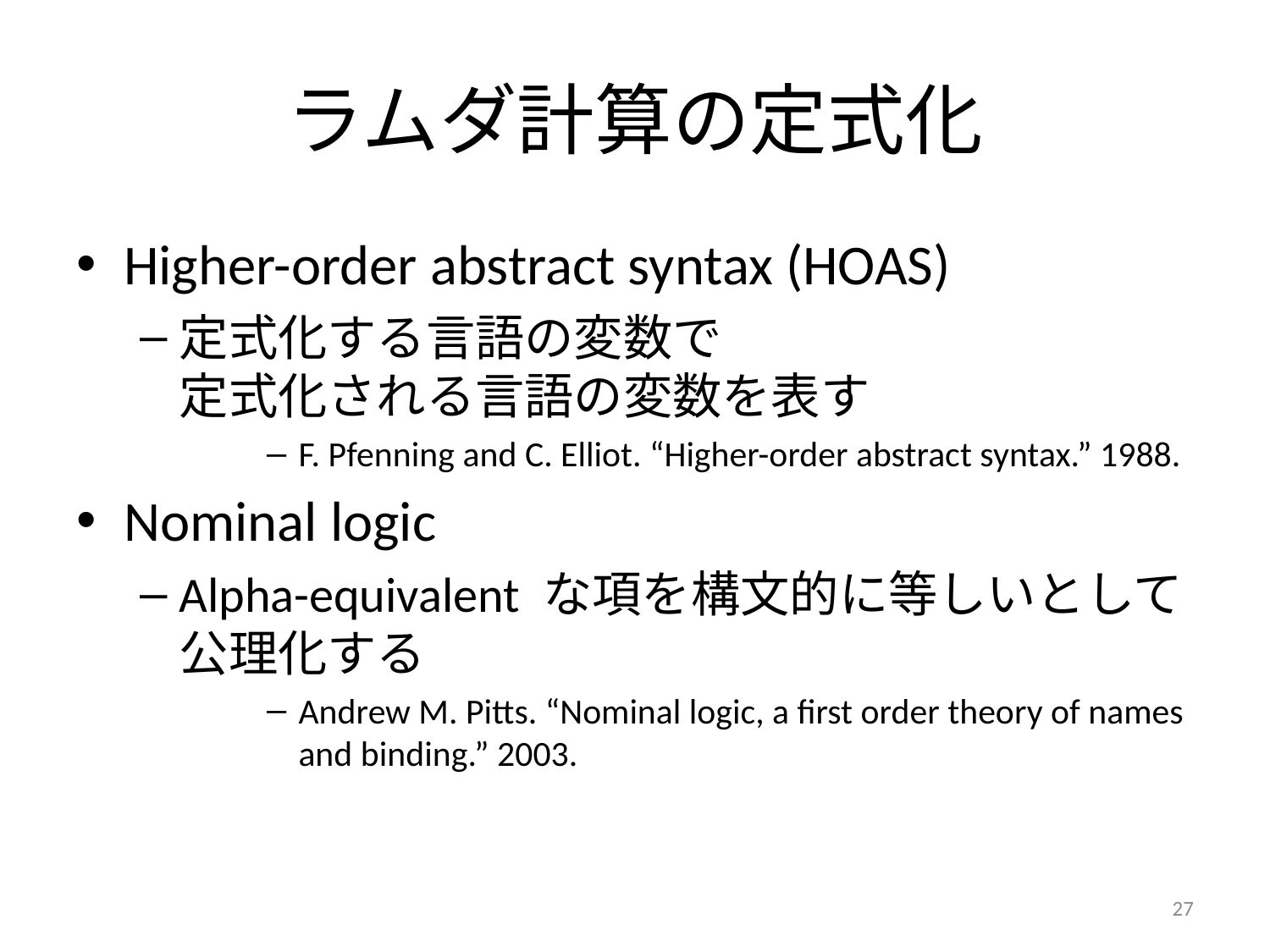

# ラムダ計算の定式化
Higher-order abstract syntax (HOAS)
定式化する言語の変数で
定式化される言語の変数を表す
F. Pfenning and C. Elliot. “Higher-order abstract syntax.” 1988.
Nominal logic
Alpha-equivalent な項を構文的に等しいとして
公理化する
Andrew M. Pitts. “Nominal logic, a first order theory of names and binding.” 2003.
27